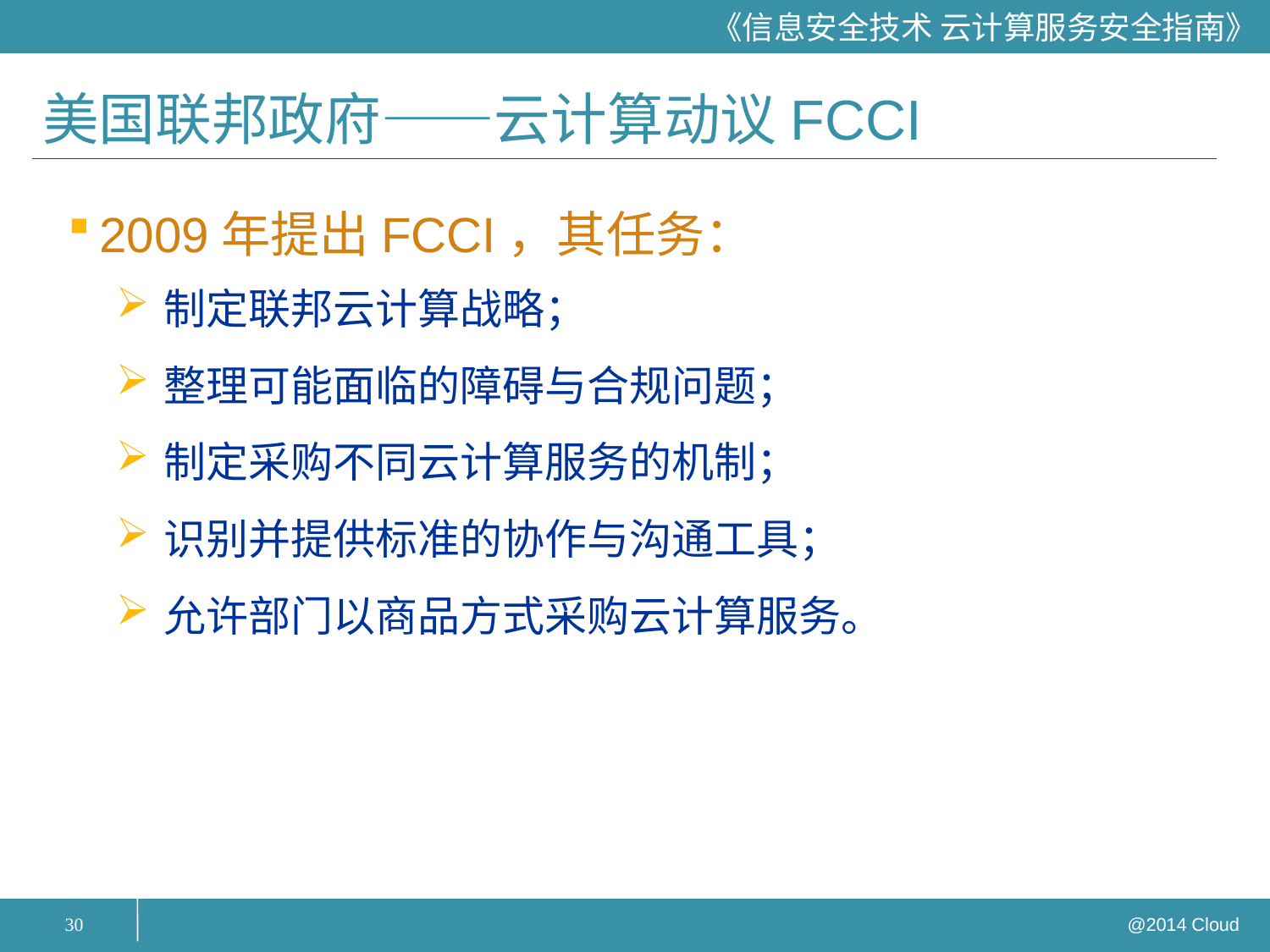

# 美国联邦政府——云计算动议FCCI
2009年提出FCCI，其任务：
制定联邦云计算战略；
整理可能面临的障碍与合规问题；
制定采购不同云计算服务的机制；
识别并提供标准的协作与沟通工具；
允许部门以商品方式采购云计算服务。

30